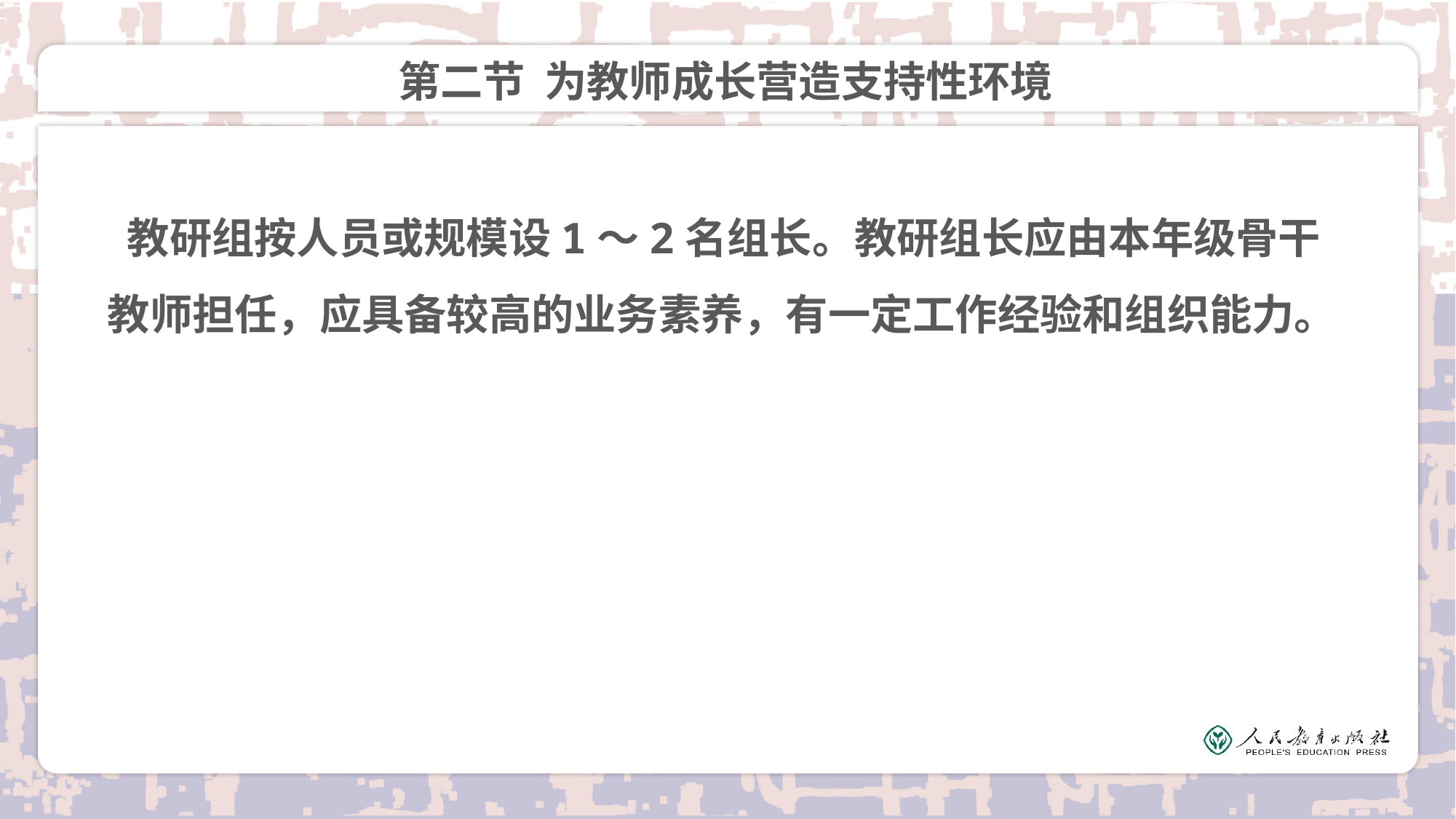

# 第二节  为教师成长营造支持性环境
 教研组按人员或规模设1～2名组长。教研组长应由本年级骨干教师担任，应具备较高的业务素养，有一定工作经验和组织能力。